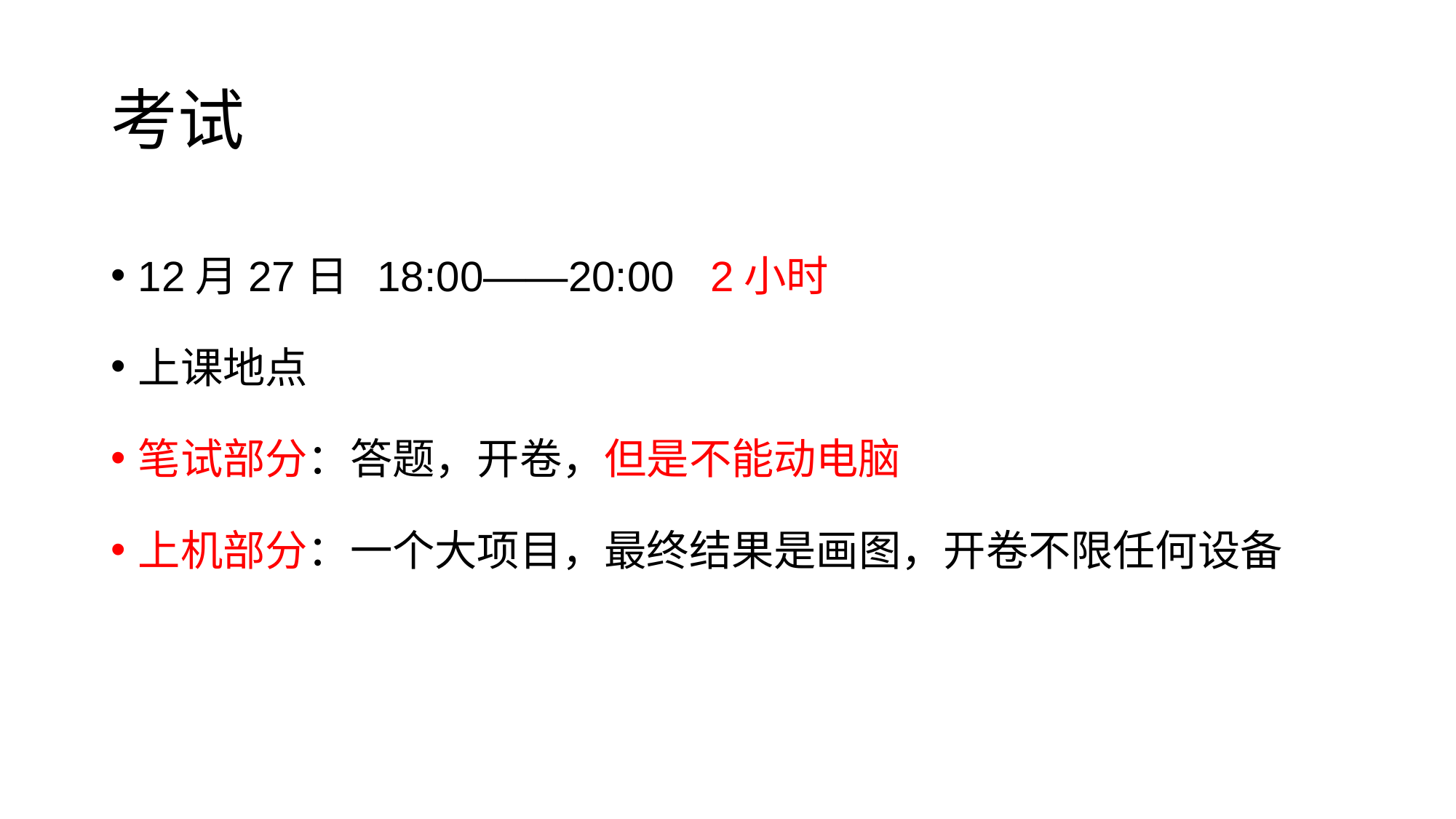

# 考试
12月27日  18:00——20:00   2小时
上课地点
笔试部分：答题，开卷，但是不能动电脑
上机部分：一个大项目，最终结果是画图，开卷不限任何设备